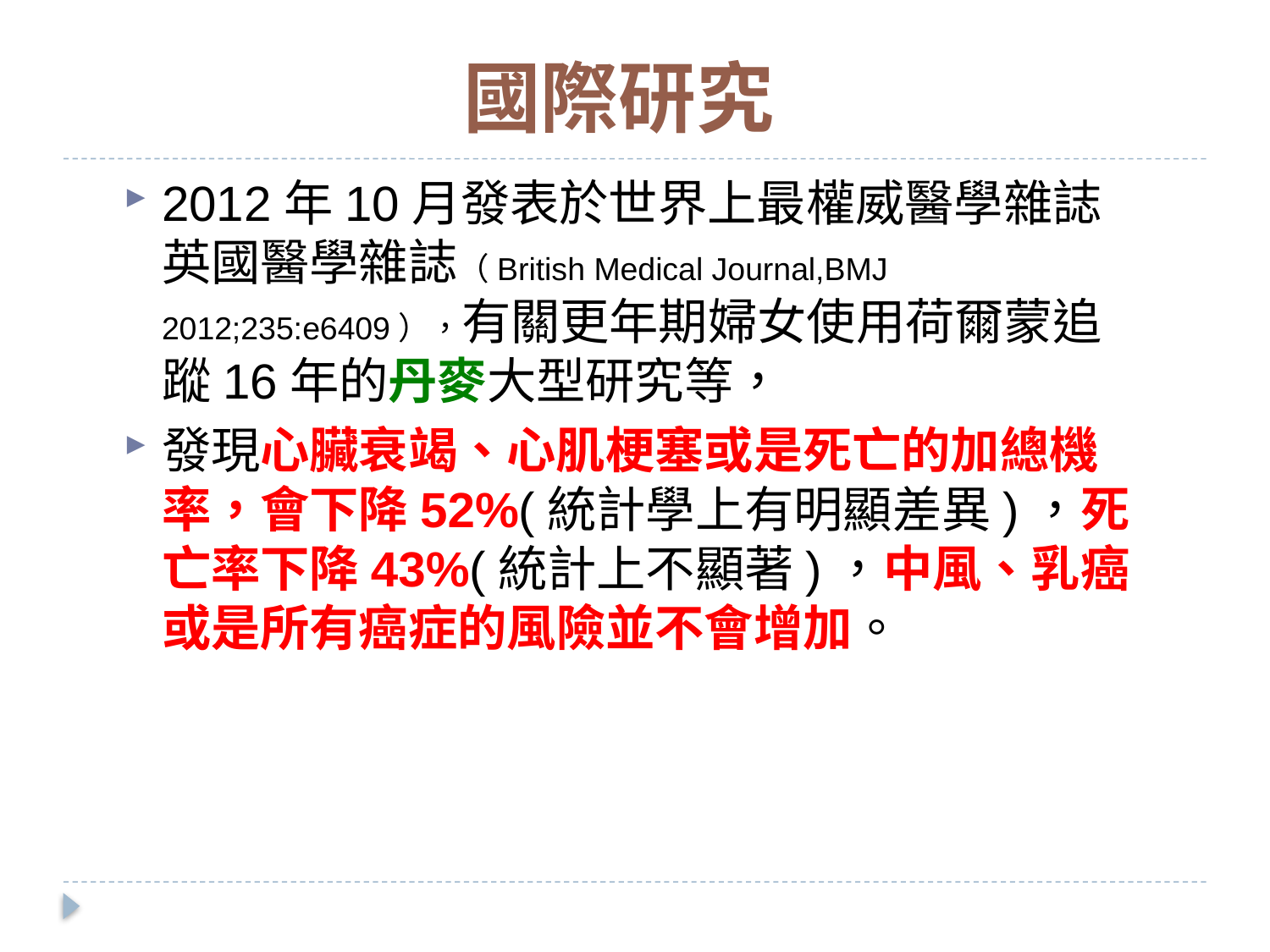

# 國際研究
2012年10月發表於世界上最權威醫學雜誌英國醫學雜誌（British Medical Journal,BMJ 2012;235:e6409），有關更年期婦女使用荷爾蒙追蹤16年的丹麥大型研究等，
發現心臟衰竭、心肌梗塞或是死亡的加總機率，會下降52%(統計學上有明顯差異)，死亡率下降43%(統計上不顯著)，中風、乳癌或是所有癌症的風險並不會增加。